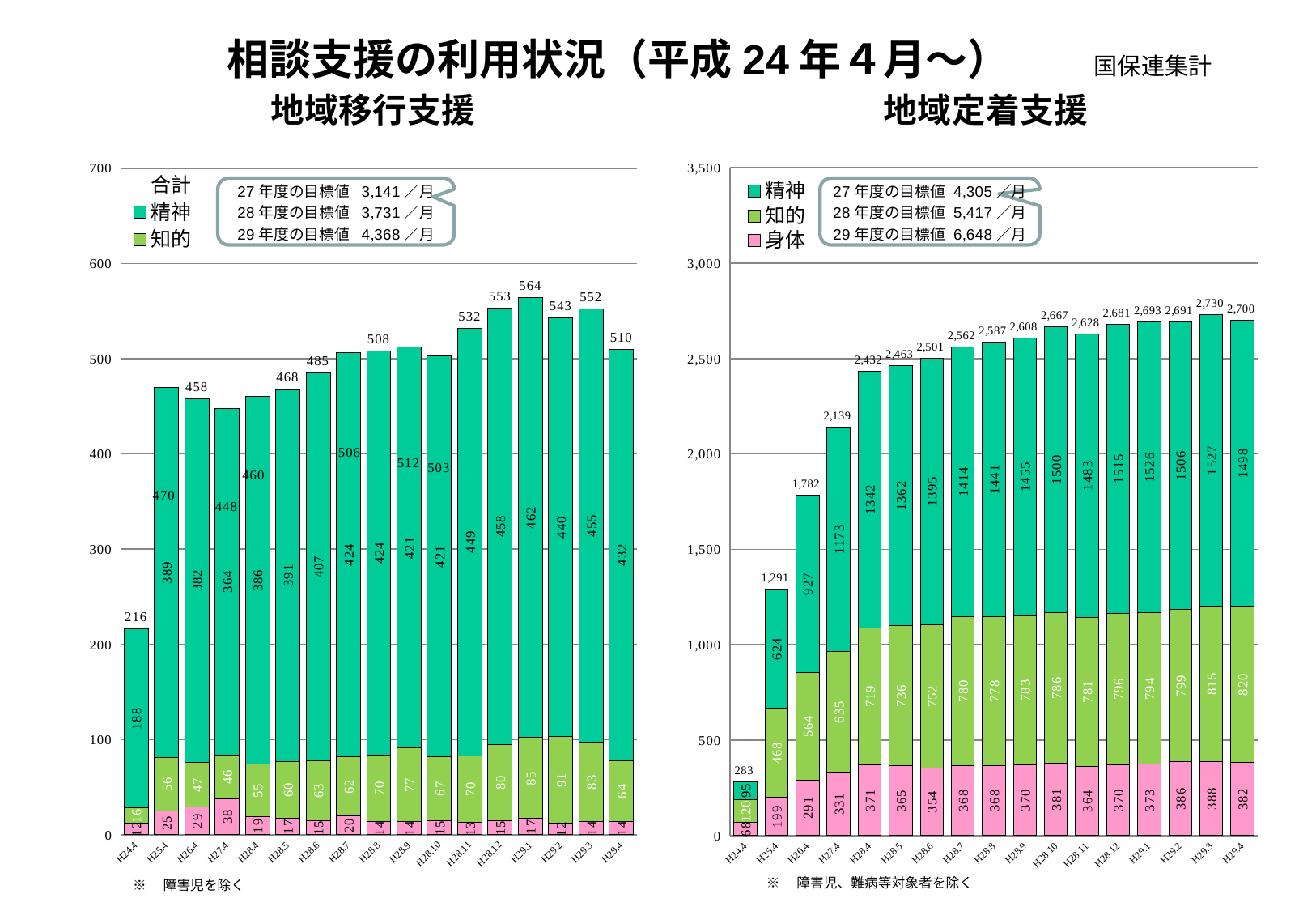

相談支援の利用状況（平成24年４月～）　　国保連集計

### Chart: 地域移行支援

| Category | 身体 | 知的 | 精神 | 合計 |
|---|---|---|---|---|
| H24.4 | 12.0 | 16.0 | 188.0 | 216.0 |
| H25.4 | 25.0 | 56.0 | 389.0 | 470.0 |
| H26.4 | 29.0 | 47.0 | 382.0 | 458.0 |
| H27.4 | 38.0 | 46.0 | 364.0 | 448.0 |
| H28.4 | 19.0 | 55.0 | 386.0 | 460.0 |
| H28.5 | 17.0 | 60.0 | 391.0 | 468.0 |
| H28.6 | 15.0 | 63.0 | 407.0 | 485.0 |
| H28.7 | 20.0 | 62.0 | 424.0 | 506.0 |
| H28.8 | 14.0 | 70.0 | 424.0 | 508.0 |
| H28.9 | 14.0 | 77.0 | 421.0 | 512.0 |
| H28.10 | 15.0 | 67.0 | 421.0 | 503.0 |
| H28.11 | 13.0 | 70.0 | 449.0 | 532.0 |
| H28.12 | 15.0 | 80.0 | 458.0 | 553.0 |
| H29.1 | 17.0 | 85.0 | 462.0 | 564.0 |
| H29.2 | 12.0 | 91.0 | 440.0 | 543.0 |
| H29.3 | 14.0 | 83.0 | 455.0 | 552.0 |
| H29.4 | 14.0 | 64.0 | 432.0 | 510.0 |

### Chart: 地域定着支援

| Category | 身体 | 知的 | 精神 | 列1 |
|---|---|---|---|---|
| H24.4 | 68.0 | 120.0 | 95.0 | 283.0 |
| H25.4 | 199.0 | 468.0 | 624.0 | 1291.0 |
| H26.4 | 291.0 | 564.0 | 927.0 | 1782.0 |
| H27.4 | 331.0 | 635.0 | 1173.0 | 2139.0 |
| H28.4 | 371.0 | 719.0 | 1342.0 | 2432.0 |
| H28.5 | 365.0 | 736.0 | 1362.0 | 2463.0 |
| H28.6 | 354.0 | 752.0 | 1395.0 | 2501.0 |
| H28.7 | 368.0 | 780.0 | 1414.0 | 2562.0 |
| H28.8 | 368.0 | 778.0 | 1441.0 | 2587.0 |
| H28.9 | 370.0 | 783.0 | 1455.0 | 2608.0 |
| H28.10 | 381.0 | 786.0 | 1500.0 | 2667.0 |
| H28.11 | 364.0 | 781.0 | 1483.0 | 2628.0 |
| H28.12 | 370.0 | 796.0 | 1515.0 | 2681.0 |
| H29.1 | 373.0 | 794.0 | 1526.0 | 2693.0 |
| H29.2 | 386.0 | 799.0 | 1506.0 | 2691.0 |
| H29.3 | 388.0 | 815.0 | 1527.0 | 2730.0 |
| H29.4 | 382.0 | 820.0 | 1498.0 | 2700.0 |
※　障害児、難病等対象者を除く
※　障害児を除く